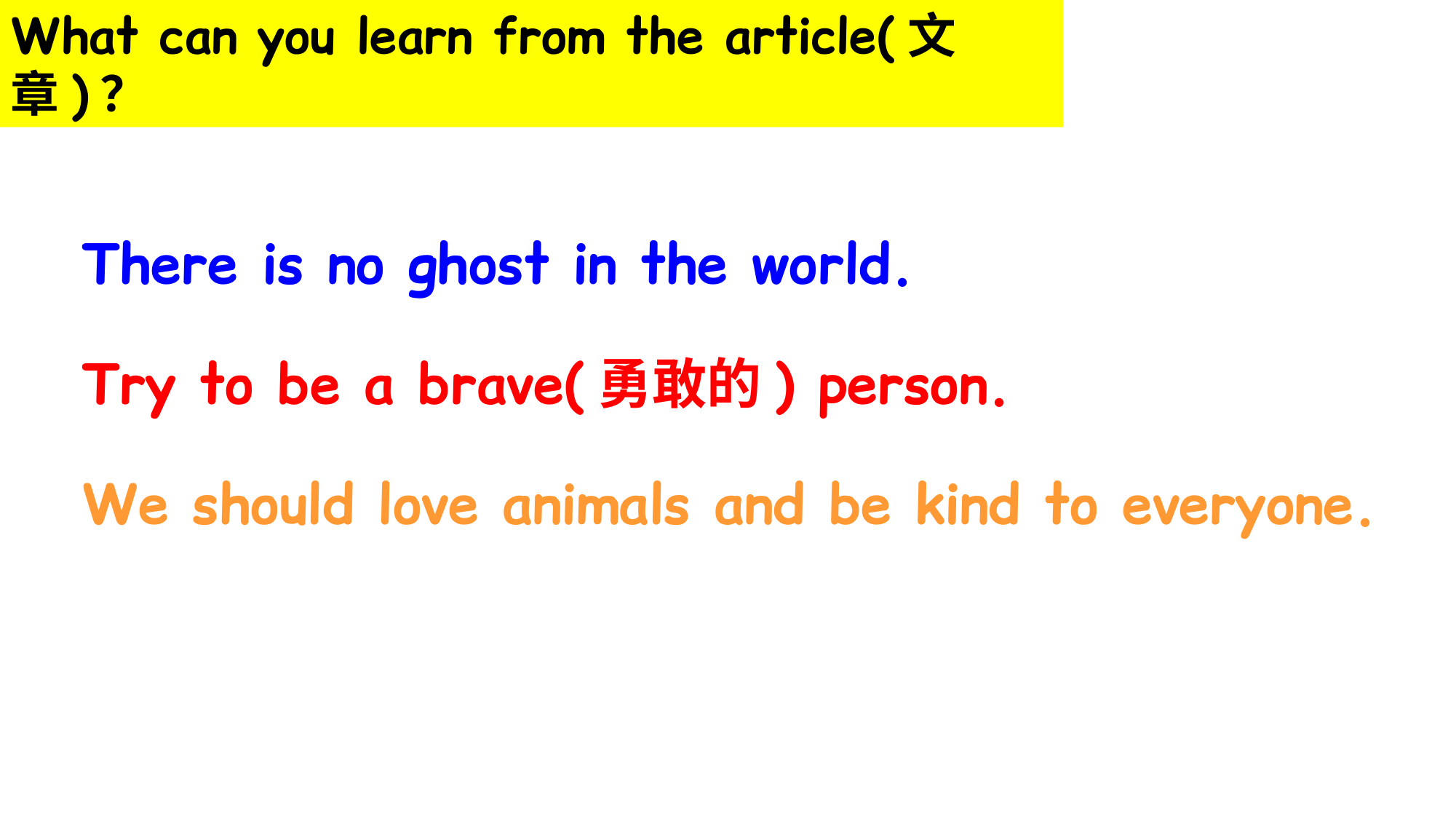

What can you learn from the article(文章)？
There is no ghost in the world.
Try to be a brave(勇敢的) person.
We should love animals and be kind to everyone.